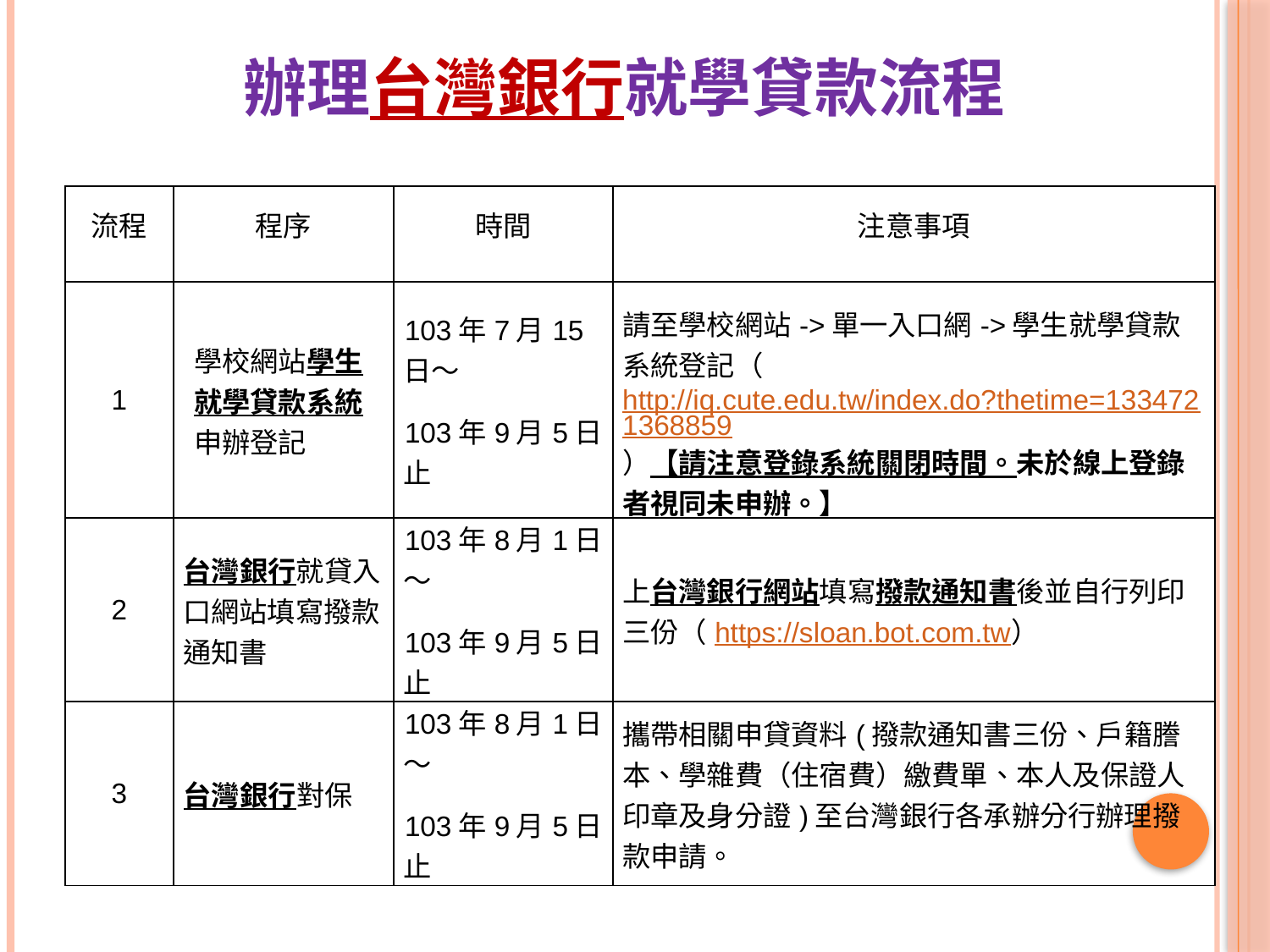

# 辦理台灣銀行就學貸款流程
| 流程 | 程序 | 時間 | 注意事項 |
| --- | --- | --- | --- |
| 1 | 學校網站學生就學貸款系統申辦登記 | 103年7月15日～ 103年9月5日止 | 請至學校網站->單一入口網->學生就學貸款系統登記（http://iq.cute.edu.tw/index.do?thetime=1334721368859）【請注意登錄系統關閉時間。未於線上登錄者視同未申辦。】 |
| 2 | 台灣銀行就貸入口網站填寫撥款通知書 | 103年8月1日～ 103年9月5日止 | 上台灣銀行網站填寫撥款通知書後並自行列印三份（https://sloan.bot.com.tw） |
| 3 | 台灣銀行對保 | 103年8月1日～ 103年9月5日止 | 攜帶相關申貸資料(撥款通知書三份、戶籍謄本、學雜費（住宿費）繳費單、本人及保證人印章及身分證)至台灣銀行各承辦分行辦理撥款申請。 |